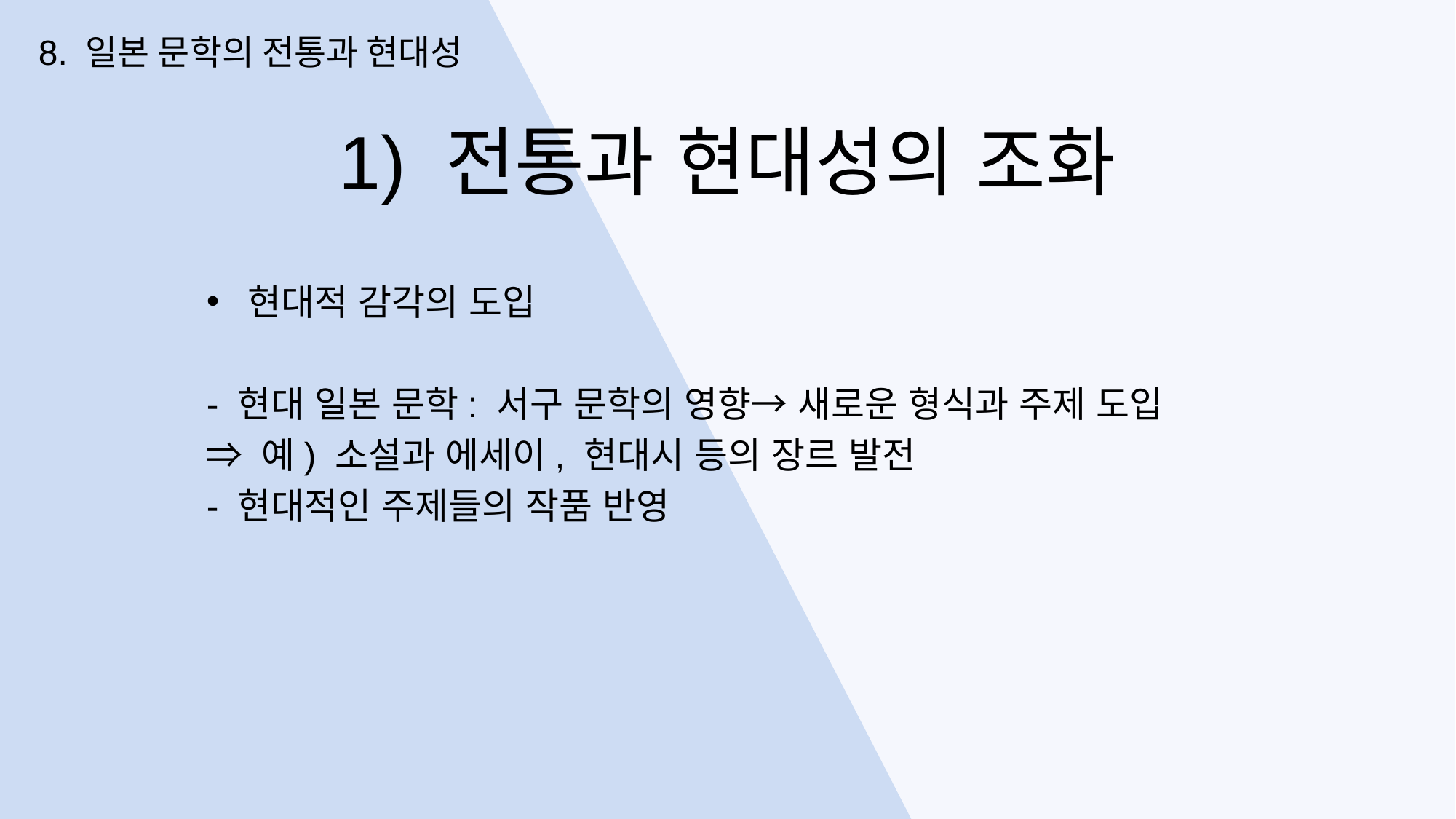

8. 일본 문학의 전통과 현대성
1) 전통과 현대성의 조화
현대적 감각의 도입

- 현대 일본 문학: 서구 문학의 영향→ 새로운 형식과 주제 도입
⇒ 예) 소설과 에세이, 현대시 등의 장르 발전
- 현대적인 주제들의 작품 반영